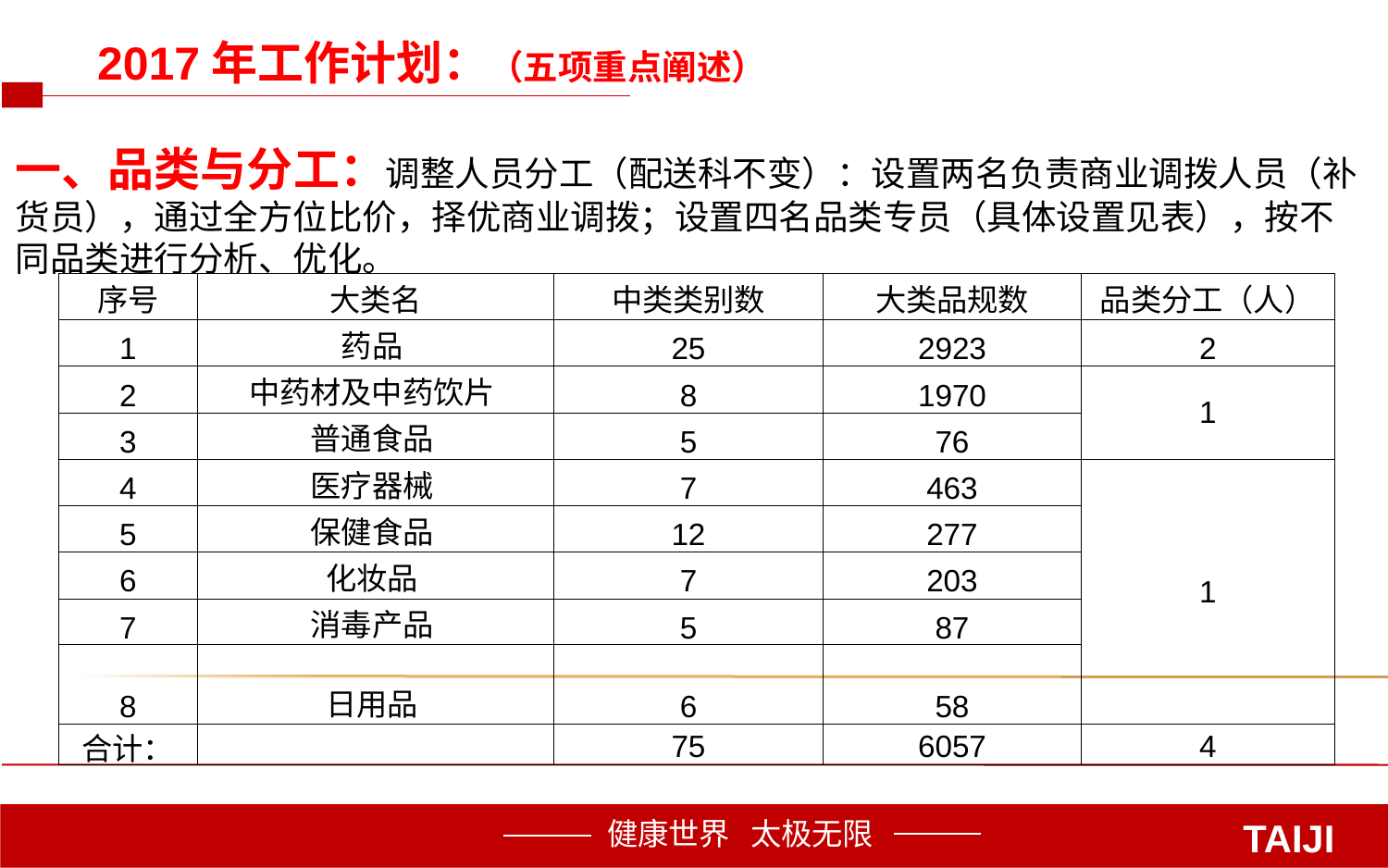

2017年工作计划：（五项重点阐述）

一、品类与分工：调整人员分工（配送科不变）：设置两名负责商业调拨人员（补货员），通过全方位比价，择优商业调拨；设置四名品类专员（具体设置见表），按不同品类进行分析、优化。

| 序号 | 大类名 | 中类类别数 | 大类品规数 | 品类分工（人） |
| --- | --- | --- | --- | --- |
| 1 | 药品 | 25 | 2923 | 2 |
| 2 | 中药材及中药饮片 | 8 | 1970 | 1 |
| 3 | 普通食品 | 5 | 76 |  |
| 4 | 医疗器械 | 7 | 463 | 1 |
| 5 | 保健食品 | 12 | 277 |  |
| 6 | 化妆品 | 7 | 203 |  |
| 7 | 消毒产品 | 5 | 87 |  |
| 8 | 日用品 | 6 | 58 |  |
| 合计： |  | 75 | 6057 | 4 |

TAIJI
健康世界   太极无限
健康世界   太极无限